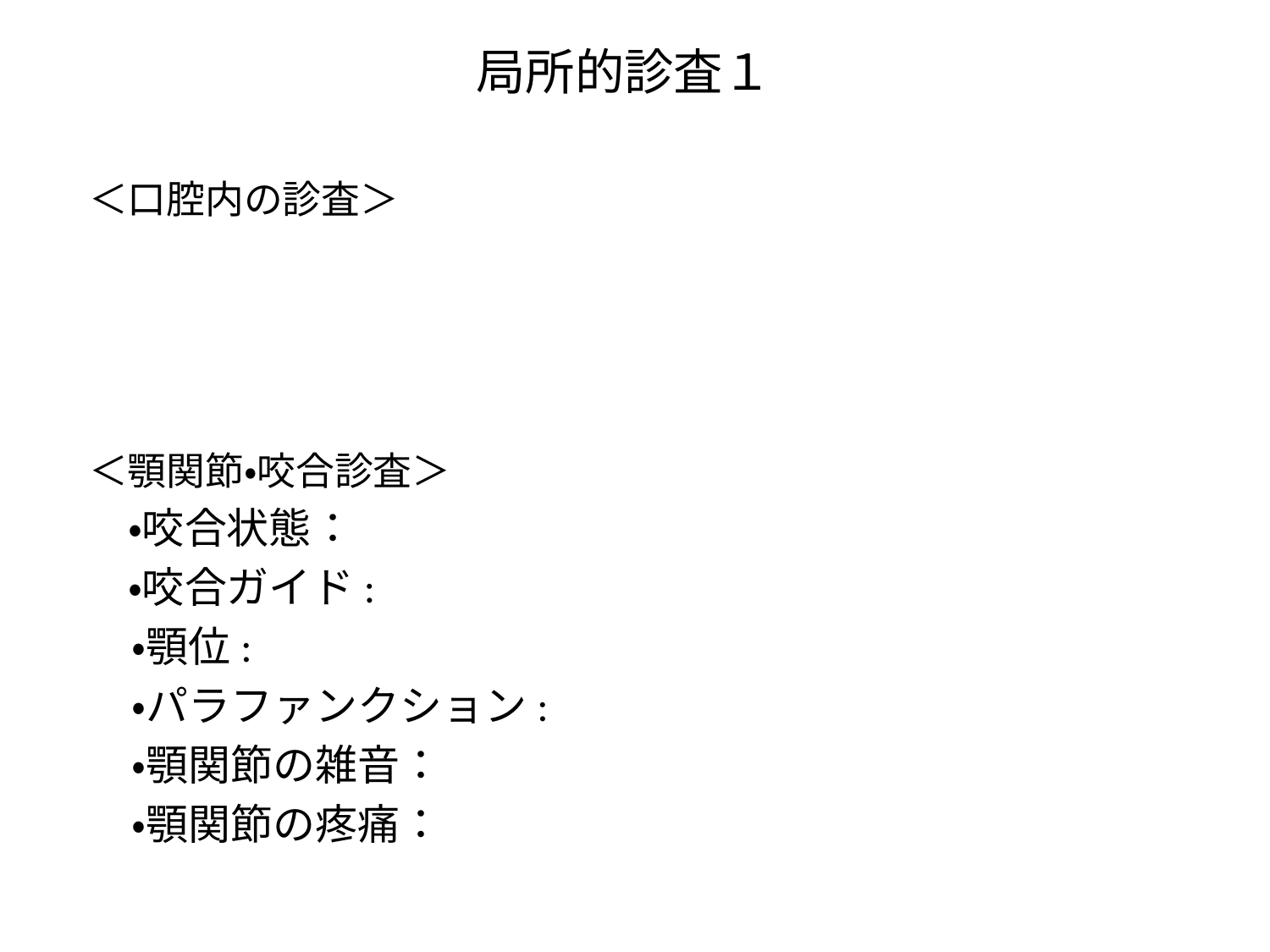

# 局所的診査１
＜口腔内の診査＞

＜顎関節・咬合診査＞
　・咬合状態：
   ・咬合ガイド:
　・顎位:
　・パラファンクション:
　・顎関節の雑音：
　・顎関節の疼痛：